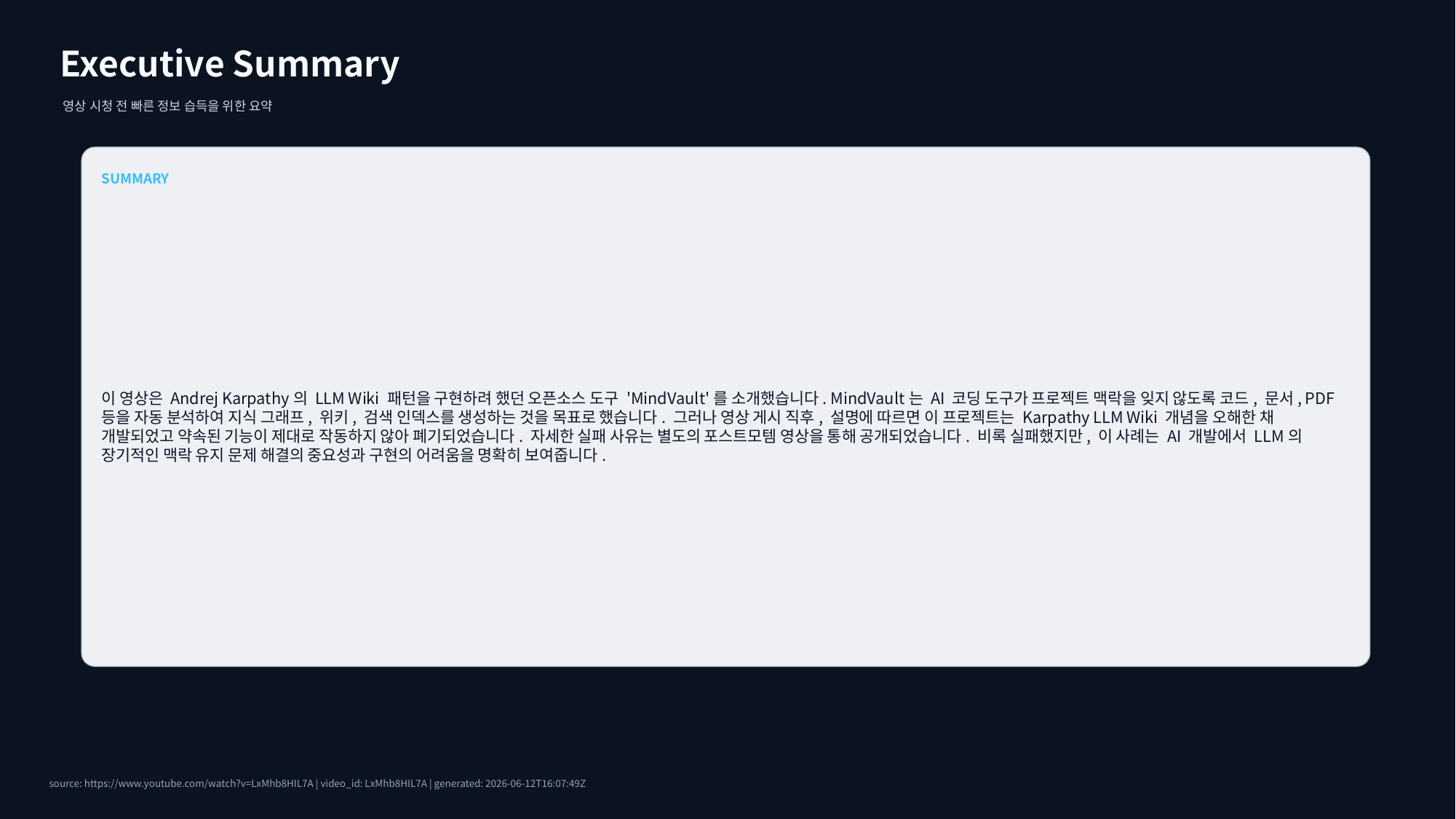

Executive Summary
영상 시청 전 빠른 정보 습득을 위한 요약

SUMMARY
이 영상은 Andrej Karpathy의 LLM Wiki 패턴을 구현하려 했던 오픈소스 도구 'MindVault'를 소개했습니다. MindVault는 AI 코딩 도구가 프로젝트 맥락을 잊지 않도록 코드, 문서, PDF 등을 자동 분석하여 지식 그래프, 위키, 검색 인덱스를 생성하는 것을 목표로 했습니다. 그러나 영상 게시 직후, 설명에 따르면 이 프로젝트는 Karpathy LLM Wiki 개념을 오해한 채 개발되었고 약속된 기능이 제대로 작동하지 않아 폐기되었습니다. 자세한 실패 사유는 별도의 포스트모템 영상을 통해 공개되었습니다. 비록 실패했지만, 이 사례는 AI 개발에서 LLM의 장기적인 맥락 유지 문제 해결의 중요성과 구현의 어려움을 명확히 보여줍니다.
source: https://www.youtube.com/watch?v=LxMhb8HIL7A | video_id: LxMhb8HIL7A | generated: 2026-06-12T16:07:49Z